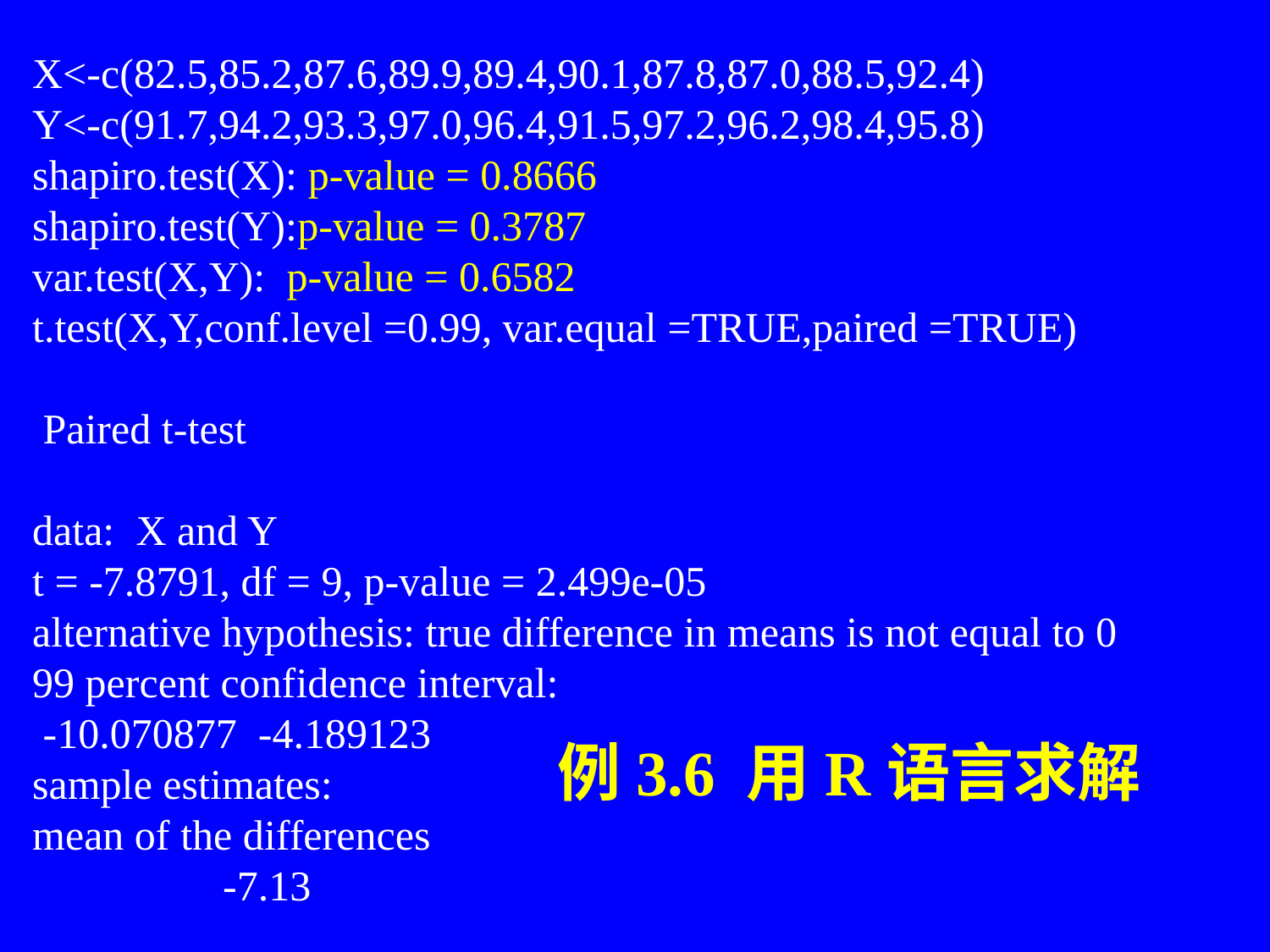

X<-c(82.5,85.2,87.6,89.9,89.4,90.1,87.8,87.0,88.5,92.4)
Y<-c(91.7,94.2,93.3,97.0,96.4,91.5,97.2,96.2,98.4,95.8)
shapiro.test(X): p-value = 0.8666
shapiro.test(Y):p-value = 0.3787
var.test(X,Y):  p-value = 0.6582
t.test(X,Y,conf.level =0.99, var.equal =TRUE,paired =TRUE)

 Paired t-test

data:  X and Y
t = -7.8791, df = 9, p-value = 2.499e-05
alternative hypothesis: true difference in means is not equal to 0
99 percent confidence interval:
 -10.070877  -4.189123
sample estimates:
mean of the differences
                  -7.13

例3.6 用R语言求解